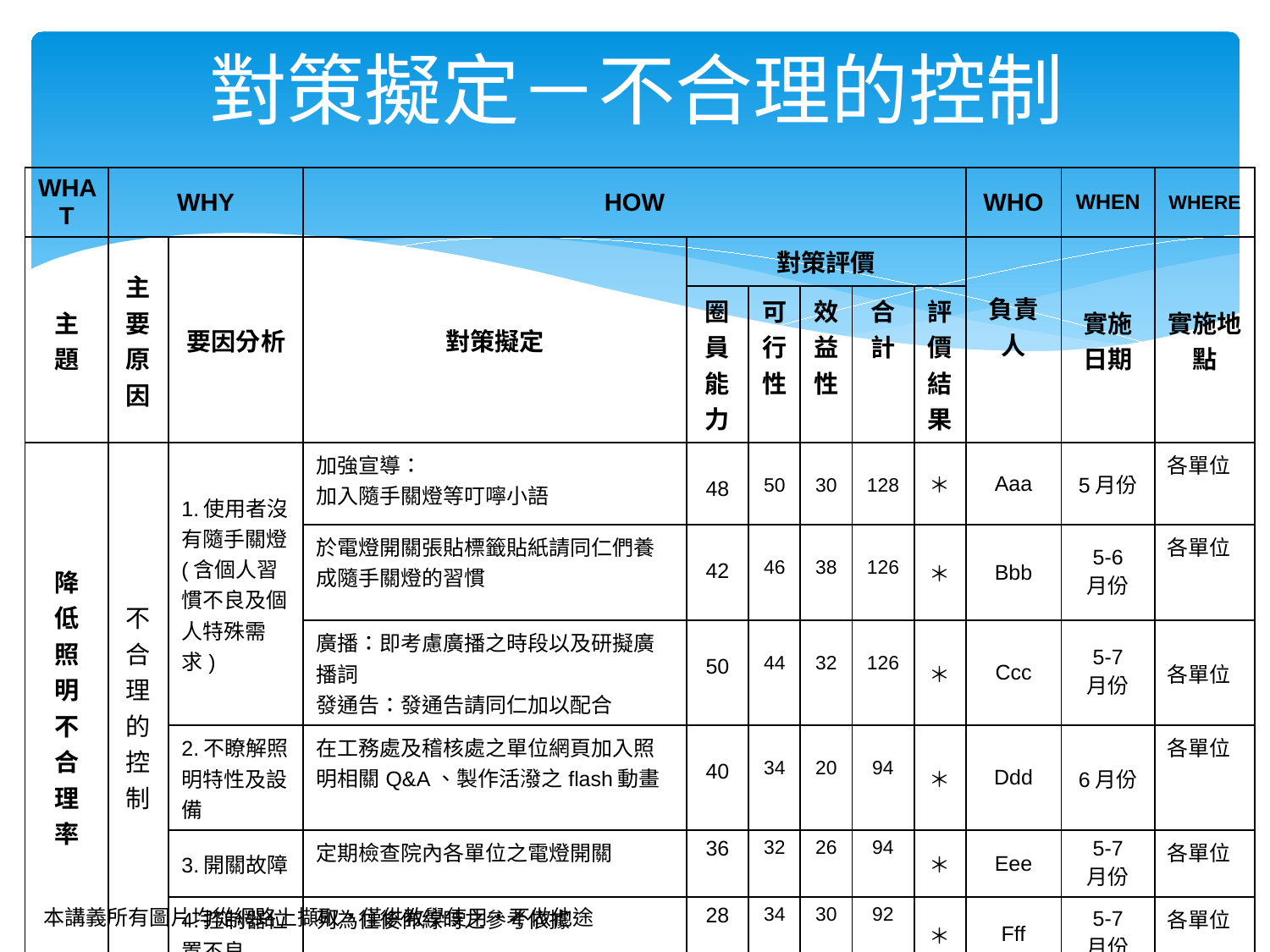

# 對策擬定－不合理的控制
| WHAT | WHY |  | HOW |  |  |  |  |  | WHO | WHEN | WHERE |
| --- | --- | --- | --- | --- | --- | --- | --- | --- | --- | --- | --- |
| 主 題 | 主要原因 | 要因分析 | 對策擬定 | 對策評價 |  |  |  |  | 負責人 | 實施日期 | 實施地點 |
|  |  |  |  | 圈員能力 | 可行性 | 效益性 | 合計 | 評價結果 |  |  |  |
| 降 低 照 明 不 合 理 率 | 不合理的控制 | 1.使用者沒有隨手關燈(含個人習慣不良及個人特殊需求) | 加強宣導： 加入隨手關燈等叮嚀小語 | 48 | 50 | 30 | 128 | ＊ | Aaa | 5月份 | 各單位 |
|  |  |  | 於電燈開關張貼標籤貼紙請同仁們養成隨手關燈的習慣 | 42 | 46 | 38 | 126 | ＊ | Bbb | 5-6 月份 | 各單位 |
|  |  |  | 廣播：即考慮廣播之時段以及研擬廣播詞 發通告：發通告請同仁加以配合 | 50 | 44 | 32 | 126 | ＊ | Ccc | 5-7 月份 | 各單位 |
|  |  | 2.不瞭解照明特性及設備 | 在工務處及稽核處之單位網頁加入照明相關Q&A、製作活潑之flash動畫 | 40 | 34 | 20 | 94 | ＊ | Ddd | 6月份 | 各單位 |
|  |  | 3.開關故障 | 定期檢查院內各單位之電燈開關 | 36 | 32 | 26 | 94 | ＊ | Eee | 5-7 月份 | 各單位 |
|  |  | 4.控制器位置不良 | 列為往後佈線時之參考依據 | 28 | 34 | 30 | 92 | ＊ | Fff | 5-7 月份 | 各單位 |